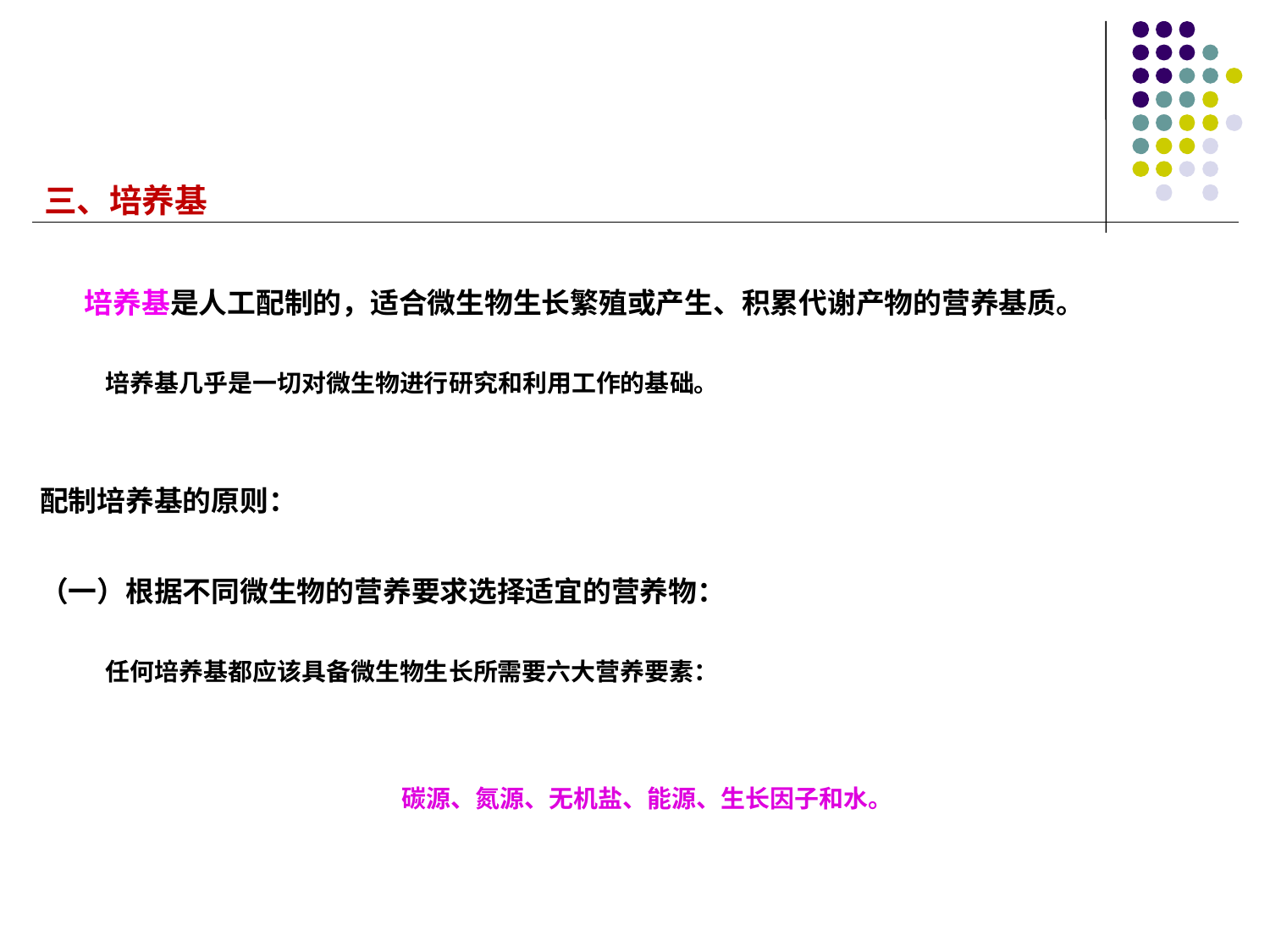

三、培养基
     培养基是人工配制的，适合微生物生长繁殖或产生、积累代谢产物的营养基质。
          培养基几乎是一切对微生物进行研究和利用工作的基础。

配制培养基的原则：
（一）根据不同微生物的营养要求选择适宜的营养物：
          任何培养基都应该具备微生物生长所需要六大营养要素：
碳源、氮源、无机盐、能源、生长因子和水。